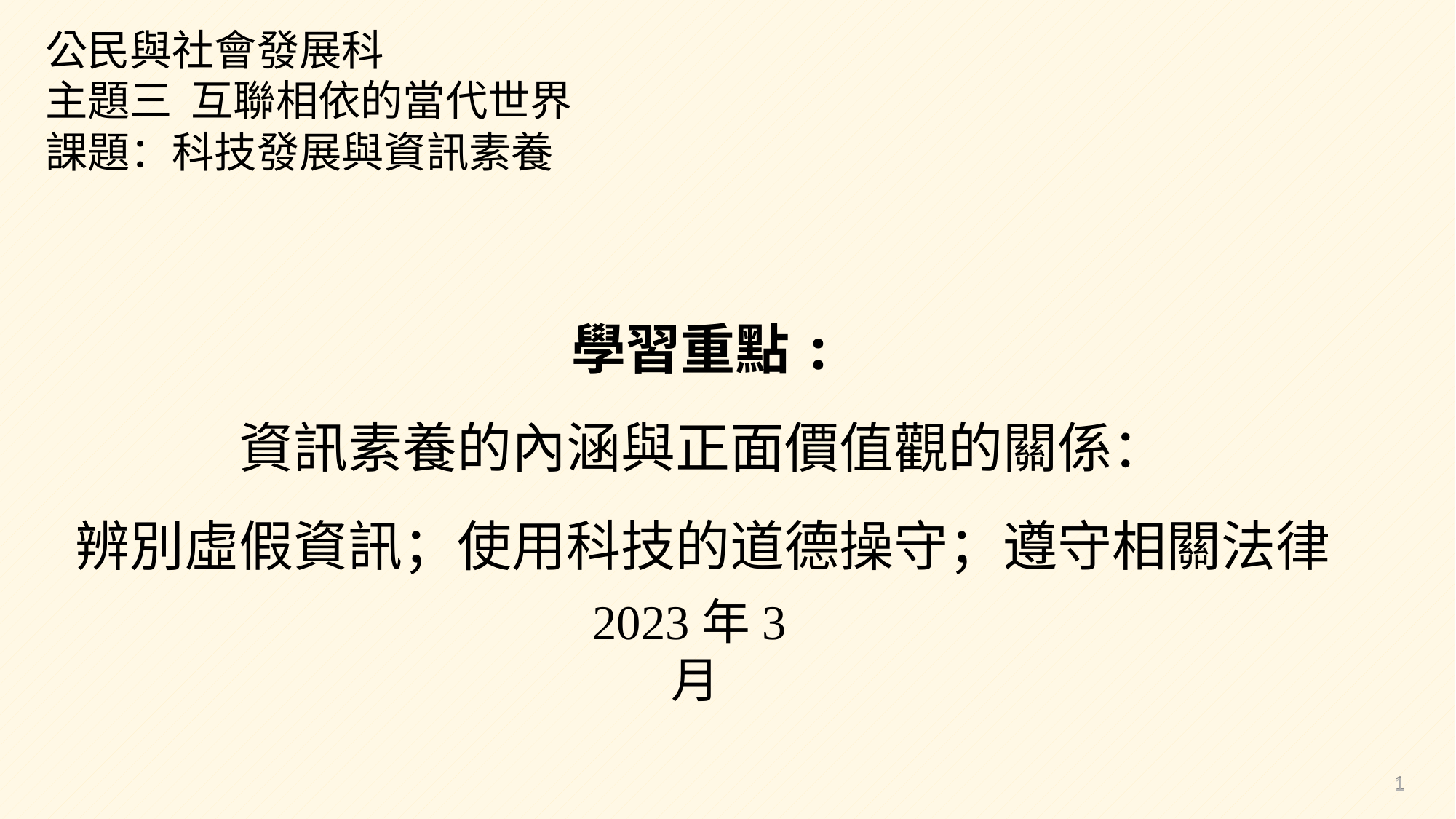

公民與社會發展科
主題三  互聯相依的當代世界
課題：科技發展與資訊素養
學習重點:
資訊素養的內涵與正面價值觀的關係：
辨別虛假資訊；使用科技的道德操守；遵守相關法律
2023年3月
1